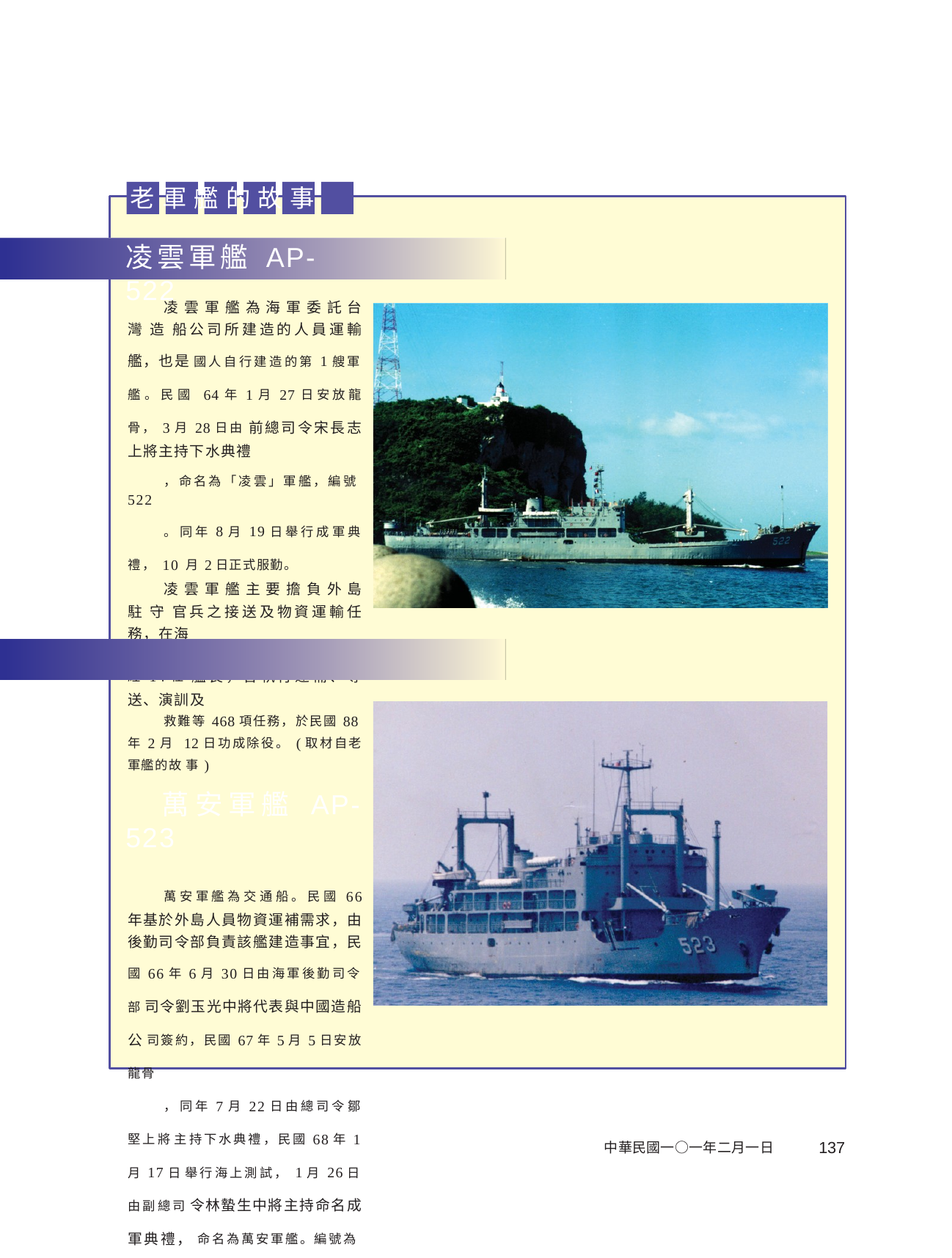

美海軍艦用鋁合金發展展望

老 軍 艦 的 故 事

凌雲軍艦 AP-522

凌 雲 軍 艦 為 海 軍 委 託 台 灣 造 船公司所建造的人員運輸艦，也是 國人自行建造的第1艘軍艦。民國 64年1月27日安放龍骨，3月28日由 前總司令宋長志上將主持下水典禮
，命名為「凌雲」軍艦，編號522
。同年8月19日舉行成軍典禮，10 月2日正式服勤。
凌 雲 軍 艦 主 要 擔 負 外 島 駐 守 官兵之接送及物資運輸任務，在海
軍服勤長達23年5個月，歷經14任 艦長，曾執行運補、專送、演訓及
救難等468項任務，於民國88年2月 12日功成除役。(取材自老軍艦的故 事)

萬安軍艦 AP-523

萬安軍艦為交通船。民國 66 年基於外島人員物資運補需求，由 後勤司令部負責該艦建造事宜，民 國66年6月30日由海軍後勤司令部 司令劉玉光中將代表與中國造船公 司簽約，民國67年5月5日安放龍骨
，同年7月22日由總司令鄒堅上將 主持下水典禮，民國68年1月17日 舉行海上測試，1月26日由副總司 令林蟄生中將主持命名成軍典禮， 命名為萬安軍艦。編號為AP-523 號
。成軍後隸屬勤務艦隊，負責外島 人員物資運補任務。
該艦因海損嚴重，於民國 87 年1月16日除役。(取材自老軍艦的 故事)

中華民國一○一年二月一日	137